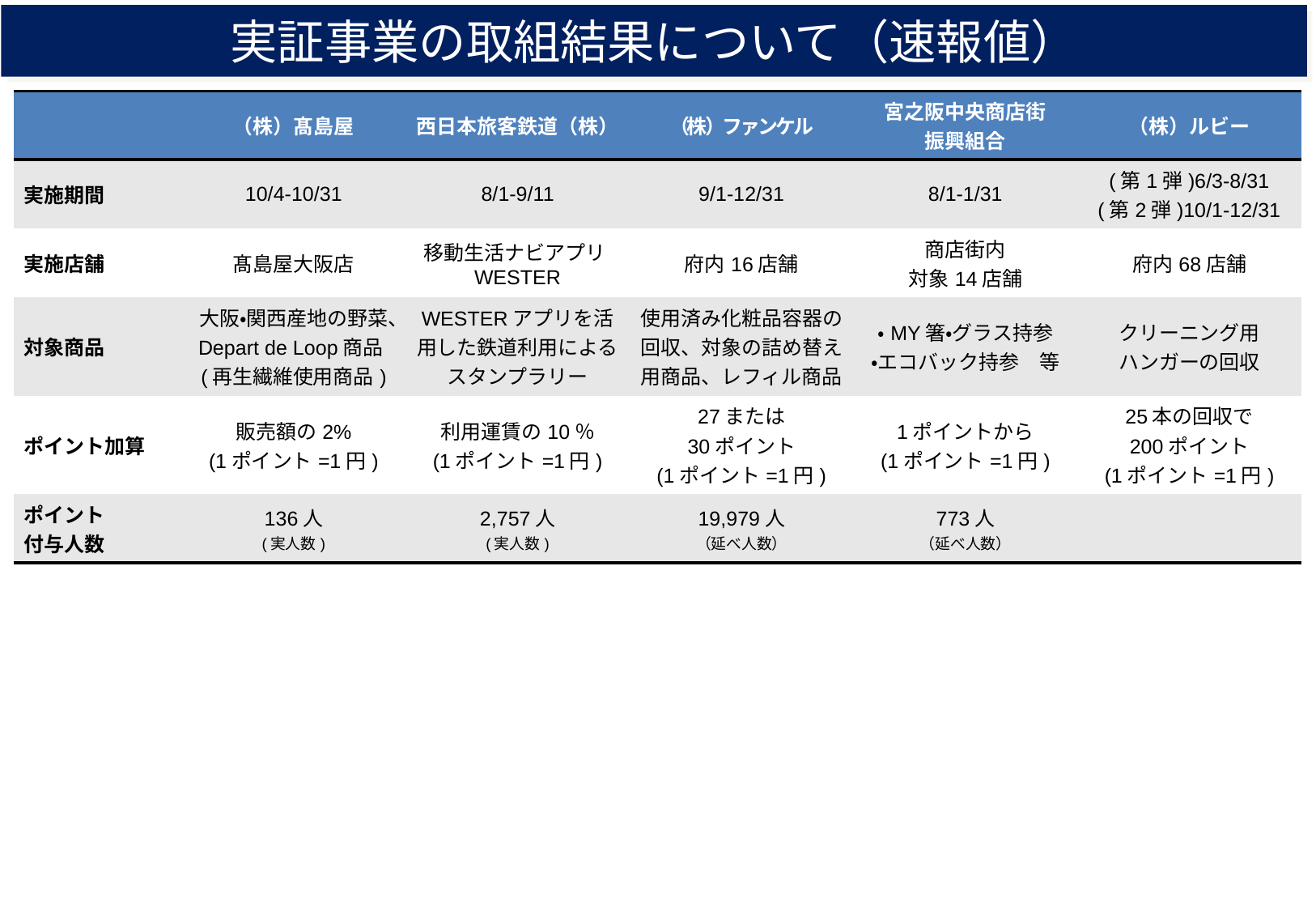

実証事業の取組結果について（速報値）
|  | （株）髙島屋 | 西日本旅客鉄道（株） | （株）ファンケル | 宮之阪中央商店街 振興組合 | （株）ルビー |
| --- | --- | --- | --- | --- | --- |
| 実施期間 | 10/4-10/31 | 8/1-9/11 | 9/1-12/31 | 8/1-1/31 | (第1弾)6/3-8/31 (第2弾)10/1-12/31 |
| 実施店舗 | 髙島屋大阪店 | 移動生活ナビアプリWESTER | 府内16店舗 | 商店街内 対象14店舗 | 府内68店舗 |
| 対象商品 | 大阪・関西産地の野菜、Depart de Loop商品(再生繊維使用商品) | WESTERアプリを活用した鉄道利用によるスタンプラリー | 使用済み化粧品容器の回収、対象の詰め替え用商品、レフィル商品 | ・MY箸・グラス持参 ・エコバック持参　等 | クリーニング用 ハンガーの回収 |
| ポイント加算 | 販売額の2% (1ポイント=1円) | 利用運賃の10％ (1ポイント=1円) | 27または 30ポイント (1ポイント=1円) | 1ポイントから (1ポイント=1円) | 25本の回収で 200ポイント (1ポイント=1円) |
| ポイント 付与人数 | 136人 (実人数) | 2,757人 (実人数) | 19,979人 （延べ人数） | 773人 （延べ人数） |  |